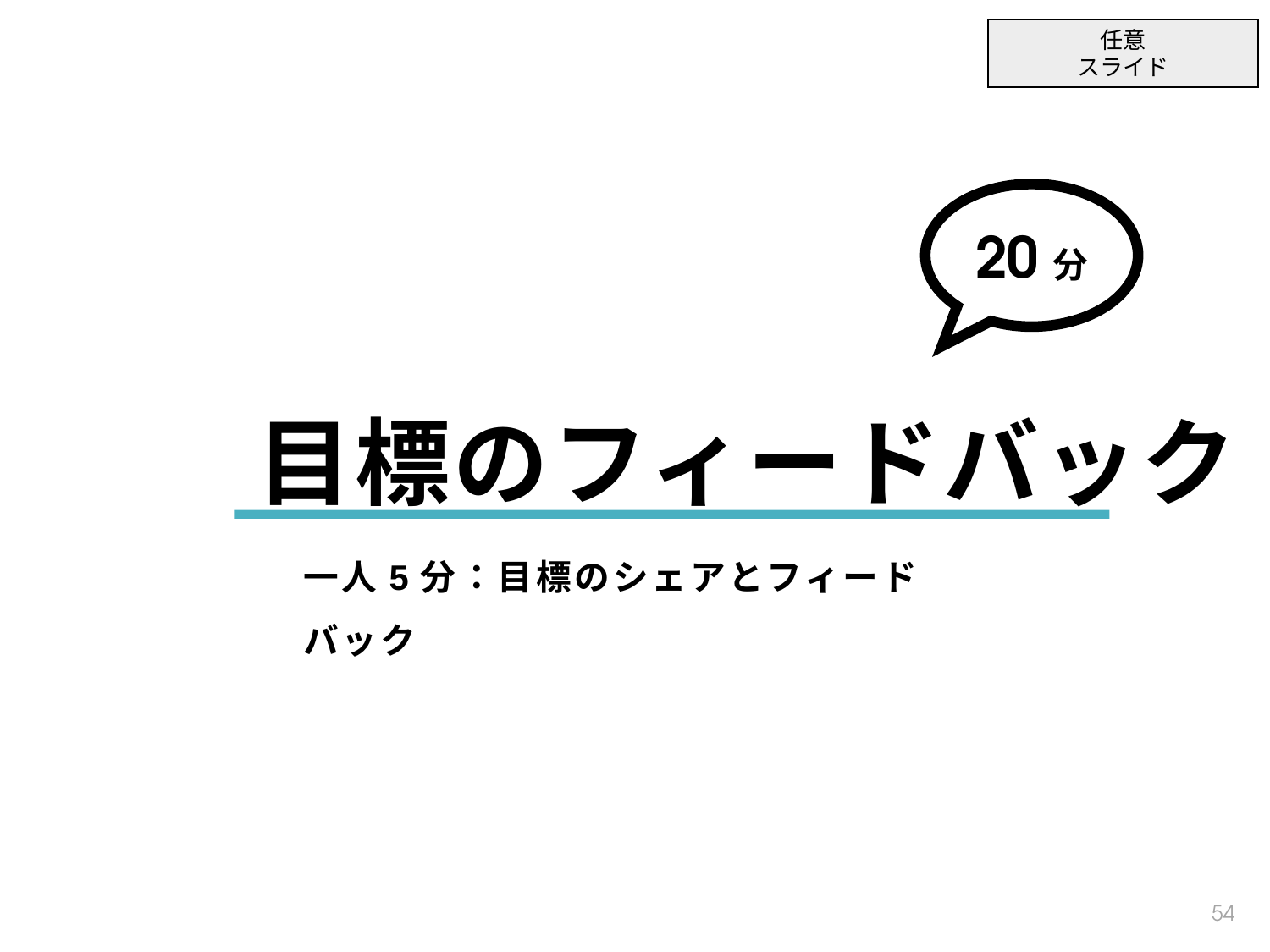

任意
スライド

20分
目標のフィードバック

一人5分：目標のシェアとフィードバック
54